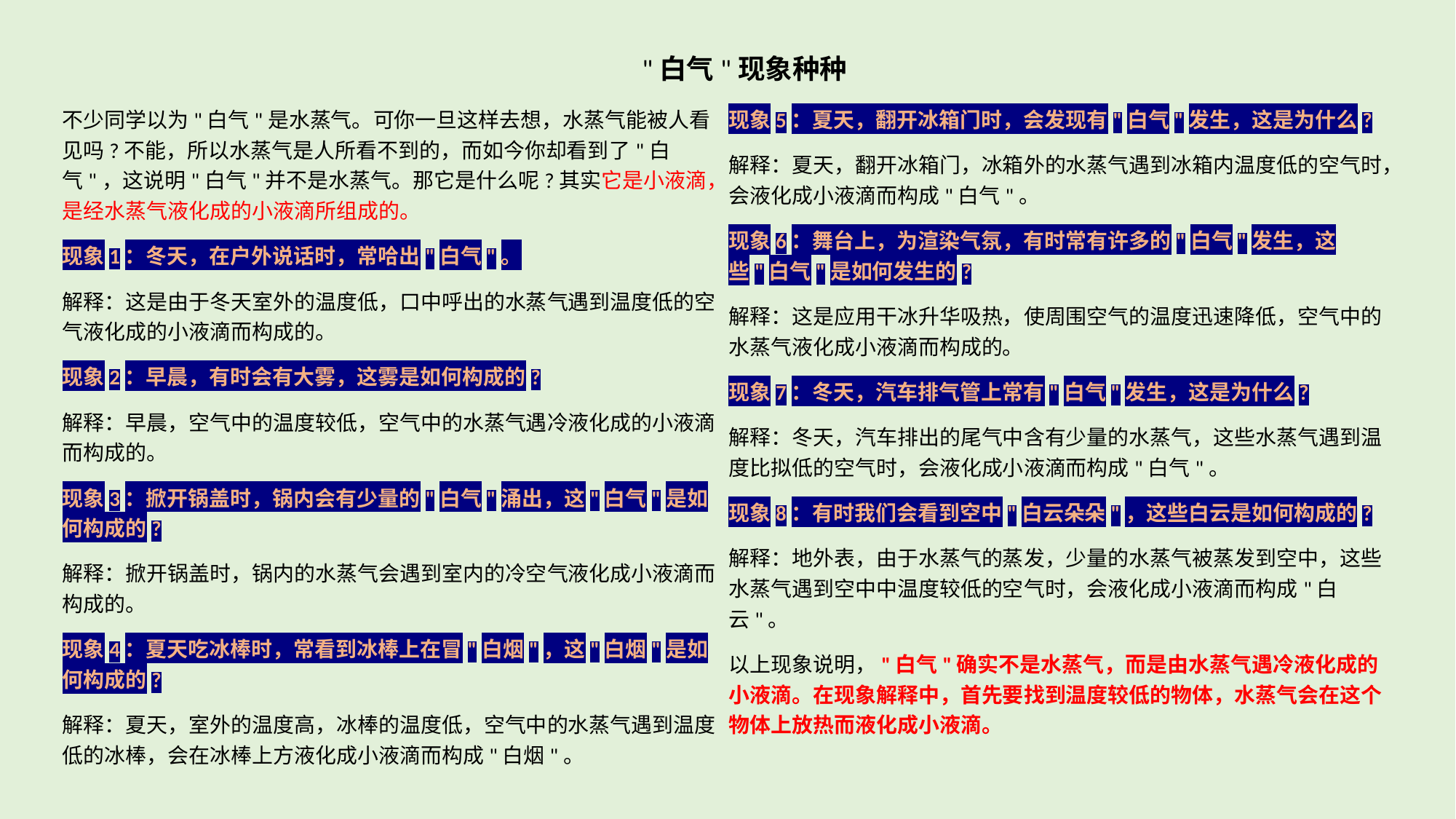

# "白气"现象种种
不少同学以为"白气"是水蒸气。可你一旦这样去想，水蒸气能被人看见吗?不能，所以水蒸气是人所看不到的，而如今你却看到了"白气"，这说明"白气"并不是水蒸气。那它是什么呢?其实它是小液滴，是经水蒸气液化成的小液滴所组成的。
现象1：冬天，在户外说话时，常哈出"白气"。
解释：这是由于冬天室外的温度低，口中呼出的水蒸气遇到温度低的空气液化成的小液滴而构成的。
现象2：早晨，有时会有大雾，这雾是如何构成的?
解释：早晨，空气中的温度较低，空气中的水蒸气遇冷液化成的小液滴而构成的。
现象3：掀开锅盖时，锅内会有少量的"白气"涌出，这"白气"是如何构成的?
解释：掀开锅盖时，锅内的水蒸气会遇到室内的冷空气液化成小液滴而构成的。
现象4：夏天吃冰棒时，常看到冰棒上在冒"白烟"，这"白烟"是如何构成的?
解释：夏天，室外的温度高，冰棒的温度低，空气中的水蒸气遇到温度低的冰棒，会在冰棒上方液化成小液滴而构成"白烟"。
现象5：夏天，翻开冰箱门时，会发现有"白气"发生，这是为什么?
解释：夏天，翻开冰箱门，冰箱外的水蒸气遇到冰箱内温度低的空气时，会液化成小液滴而构成"白气"。
现象6：舞台上，为渲染气氛，有时常有许多的"白气"发生，这些"白气"是如何发生的?
解释：这是应用干冰升华吸热，使周围空气的温度迅速降低，空气中的水蒸气液化成小液滴而构成的。
现象7：冬天，汽车排气管上常有"白气"发生，这是为什么?
解释：冬天，汽车排出的尾气中含有少量的水蒸气，这些水蒸气遇到温度比拟低的空气时，会液化成小液滴而构成"白气"。
现象8：有时我们会看到空中"白云朵朵"，这些白云是如何构成的?
解释：地外表，由于水蒸气的蒸发，少量的水蒸气被蒸发到空中，这些水蒸气遇到空中中温度较低的空气时，会液化成小液滴而构成"白云"。
以上现象说明，"白气"确实不是水蒸气，而是由水蒸气遇冷液化成的小液滴。在现象解释中，首先要找到温度较低的物体，水蒸气会在这个物体上放热而液化成小液滴。